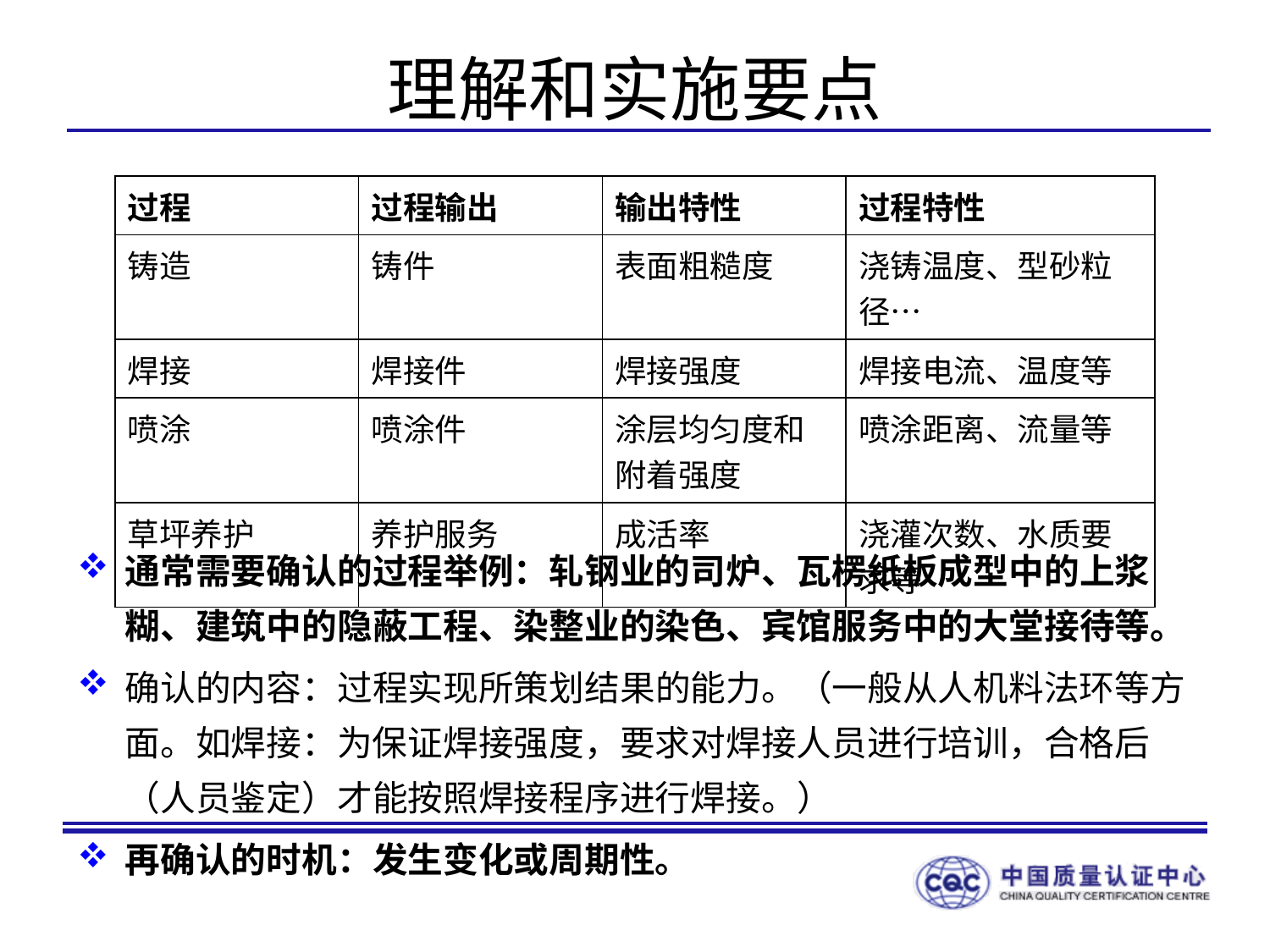

# 理解和实施要点

通常需要确认的过程举例：轧钢业的司炉、瓦楞纸板成型中的上浆糊、建筑中的隐蔽工程、染整业的染色、宾馆服务中的大堂接待等。
确认的内容：过程实现所策划结果的能力。（一般从人机料法环等方面。如焊接：为保证焊接强度，要求对焊接人员进行培训，合格后（人员鉴定）才能按照焊接程序进行焊接。）
再确认的时机：发生变化或周期性。

| 过程 | 过程输出 | 输出特性 | 过程特性 |
| --- | --- | --- | --- |
| 铸造 | 铸件 | 表面粗糙度 | 浇铸温度、型砂粒径… |
| 焊接 | 焊接件 | 焊接强度 | 焊接电流、温度等 |
| 喷涂 | 喷涂件 | 涂层均匀度和附着强度 | 喷涂距离、流量等 |
| 草坪养护 | 养护服务 | 成活率 | 浇灌次数、水质要求等 |
198